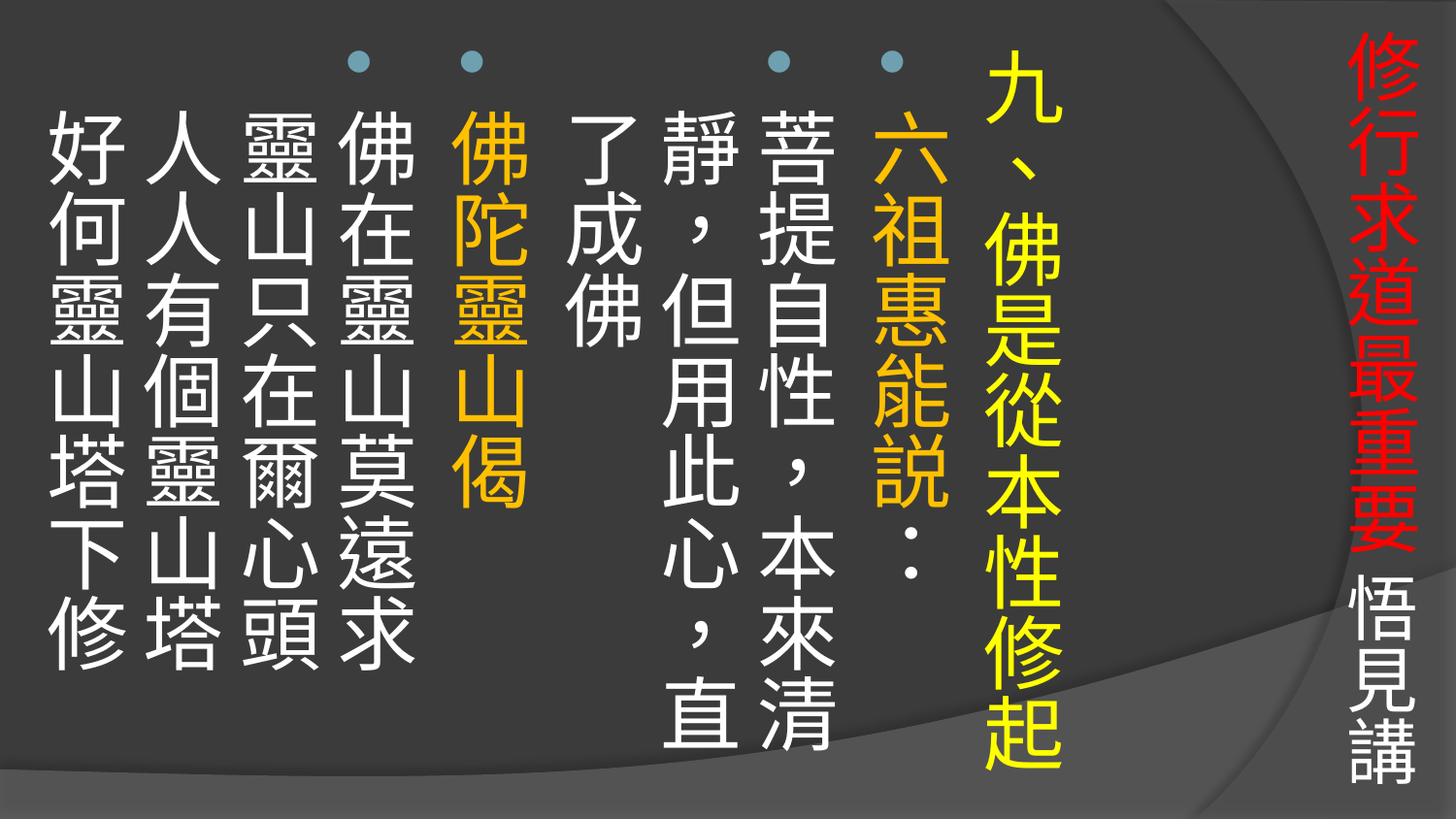

# 修行求道最重要 悟見講
九、佛是從本性修起
六祖惠能説：
菩提自性，本來清靜，但用此心，直了成佛
佛陀靈山偈
佛在靈山莫遠求
靈山只在爾心頭
人人有個靈山塔
好何靈山塔下修